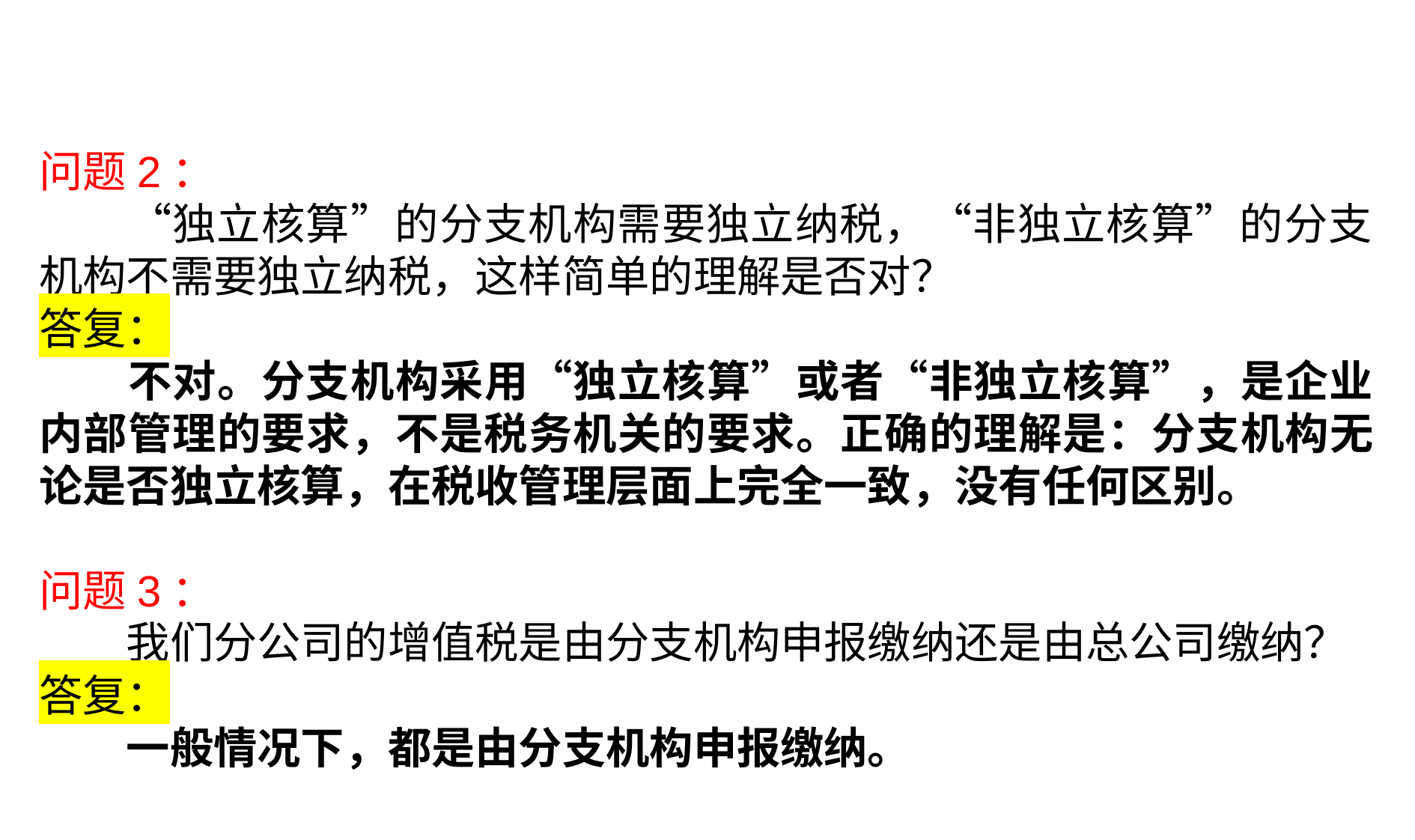

问题2：
　　“独立核算”的分支机构需要独立纳税，“非独立核算”的分支机构不需要独立纳税，这样简单的理解是否对？
答复：
　　不对。分支机构采用“独立核算”或者“非独立核算”，是企业内部管理的要求，不是税务机关的要求。正确的理解是：分支机构无论是否独立核算，在税收管理层面上完全一致，没有任何区别。

问题3：
　　我们分公司的增值税是由分支机构申报缴纳还是由总公司缴纳？
答复：
　　一般情况下，都是由分支机构申报缴纳。